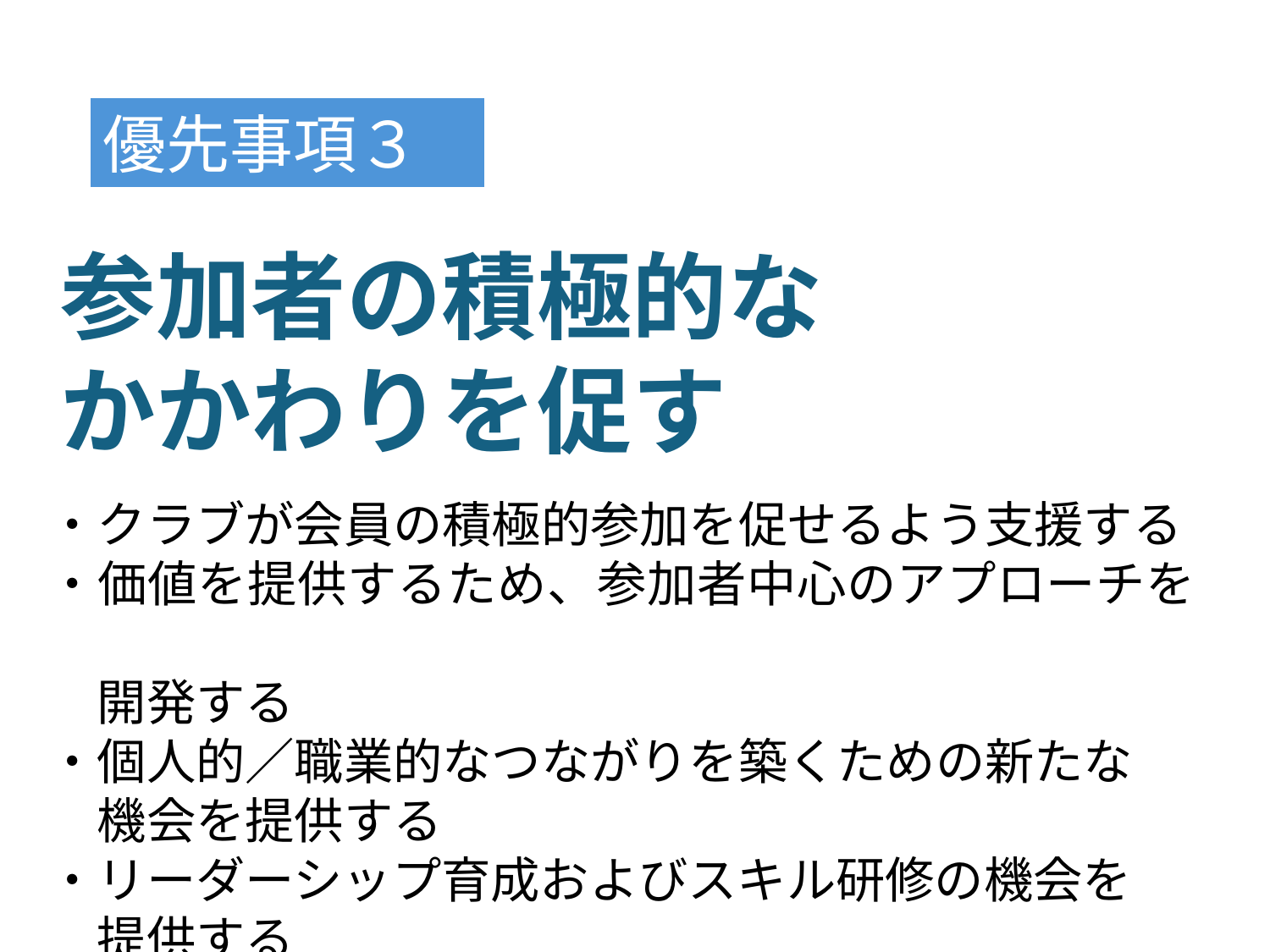

優先事項３
参加者の積極的な
かかわりを促す
・クラブが会員の積極的参加を促せるよう支援する
・価値を提供するため、参加者中心のアプローチを
　開発する
・個人的／職業的なつながりを築くための新たな
　機会を提供する
・リーダーシップ育成およびスキル研修の機会を
　提供する